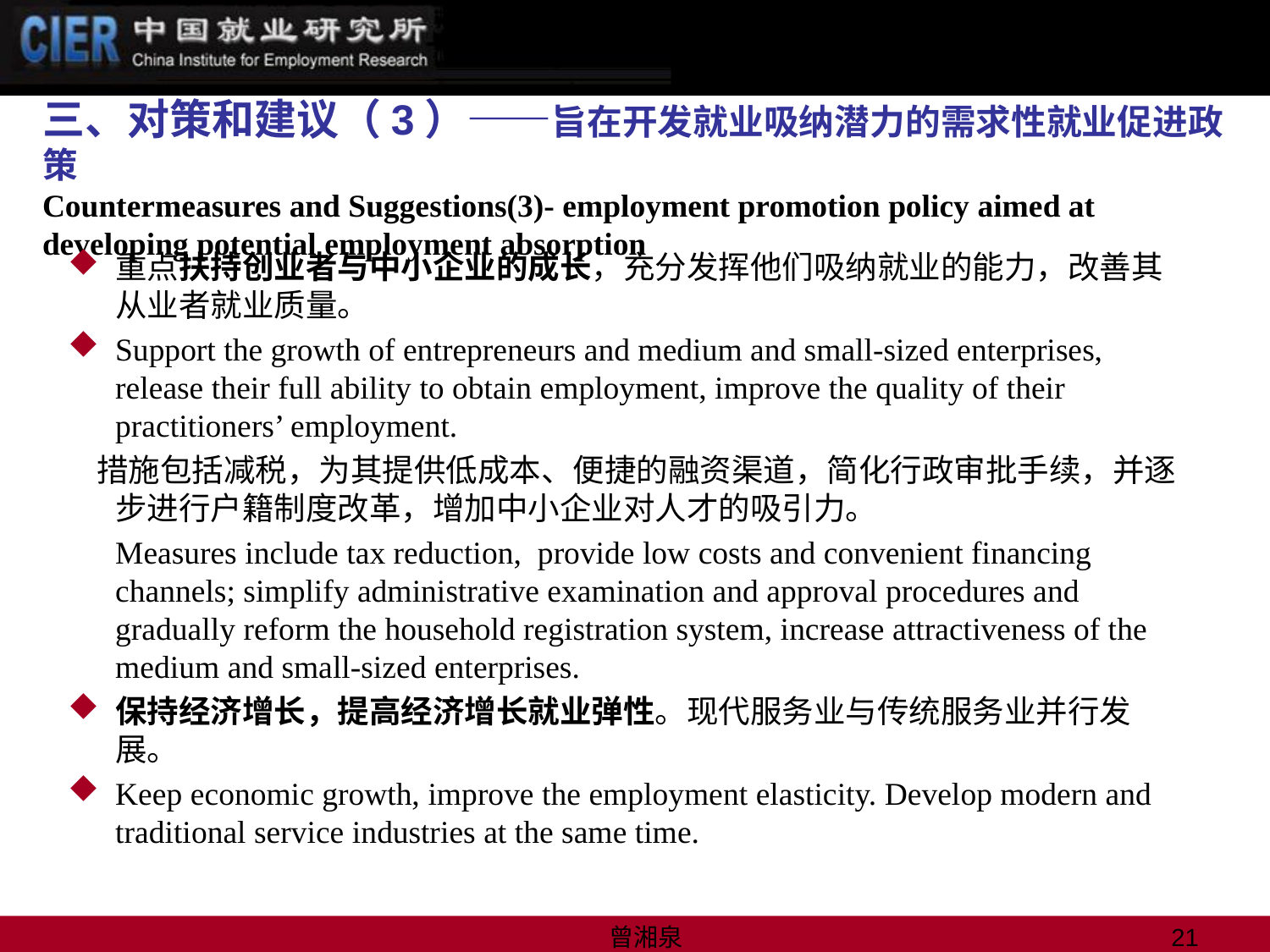

# 三、对策和建议（3）——旨在开发就业吸纳潜力的需求性就业促进政策 Countermeasures and Suggestions(3)- employment promotion policy aimed at developing potential employment absorption

重点扶持创业者与中小企业的成长，充分发挥他们吸纳就业的能力，改善其从业者就业质量。
Support the growth of entrepreneurs and medium and small-sized enterprises, release their full ability to obtain employment, improve the quality of their practitioners’ employment.
   措施包括减税，为其提供低成本、便捷的融资渠道，简化行政审批手续，并逐步进行户籍制度改革，增加中小企业对人才的吸引力。
	Measures include tax reduction,  provide low costs and convenient financing channels; simplify administrative examination and approval procedures and gradually reform the household registration system, increase attractiveness of the medium and small-sized enterprises.
保持经济增长，提高经济增长就业弹性。现代服务业与传统服务业并行发展。
Keep economic growth, improve the employment elasticity. Develop modern and traditional service industries at the same time.
曾湘泉
21